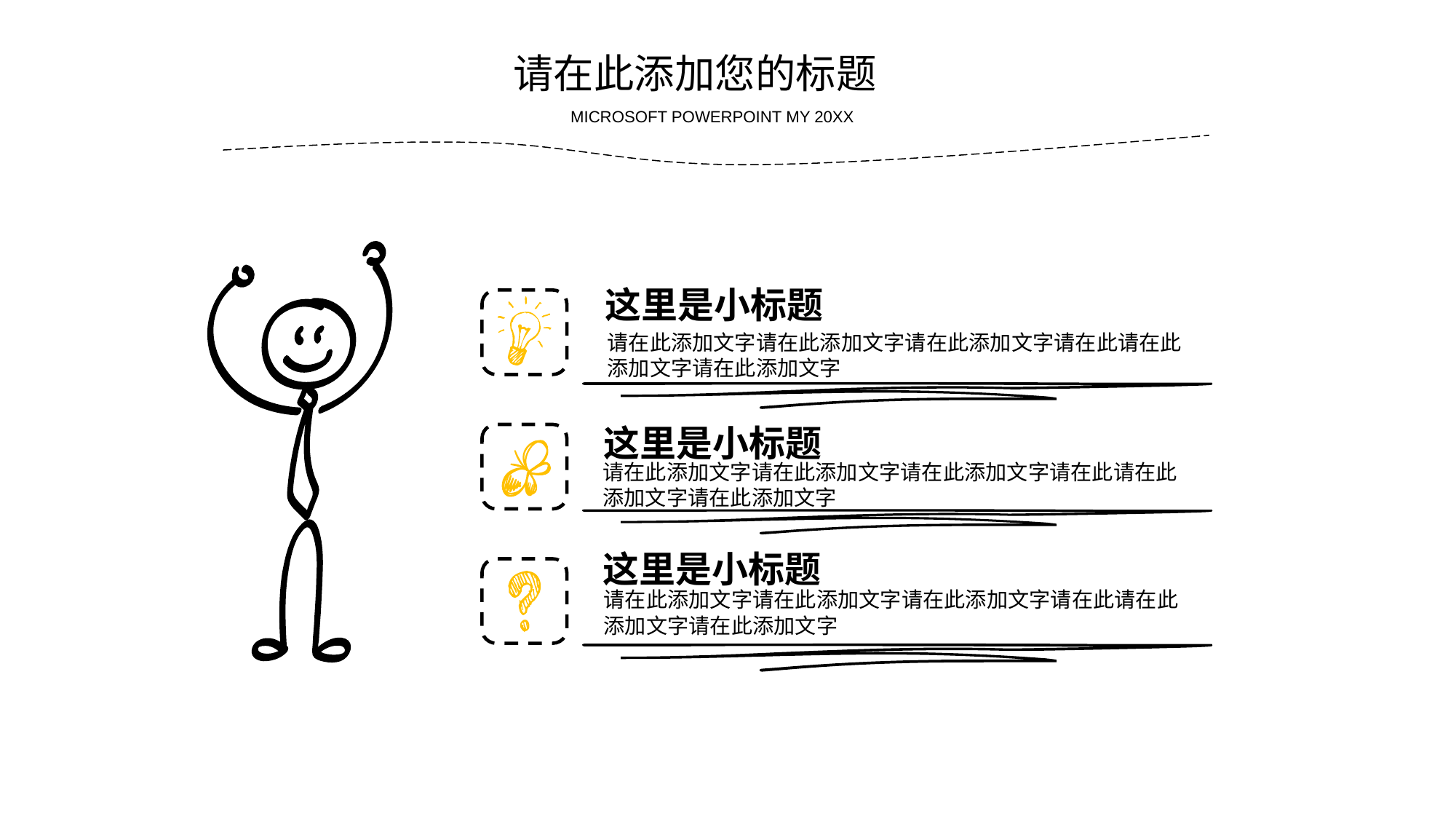

请在此添加您的标题
MICROSOFT POWERPOINT MY 20XX

这里是小标题

请在此添加文字请在此添加文字请在此添加文字请在此请在此添加文字请在此添加文字

这里是小标题

请在此添加文字请在此添加文字请在此添加文字请在此请在此添加文字请在此添加文字

这里是小标题

请在此添加文字请在此添加文字请在此添加文字请在此请在此添加文字请在此添加文字